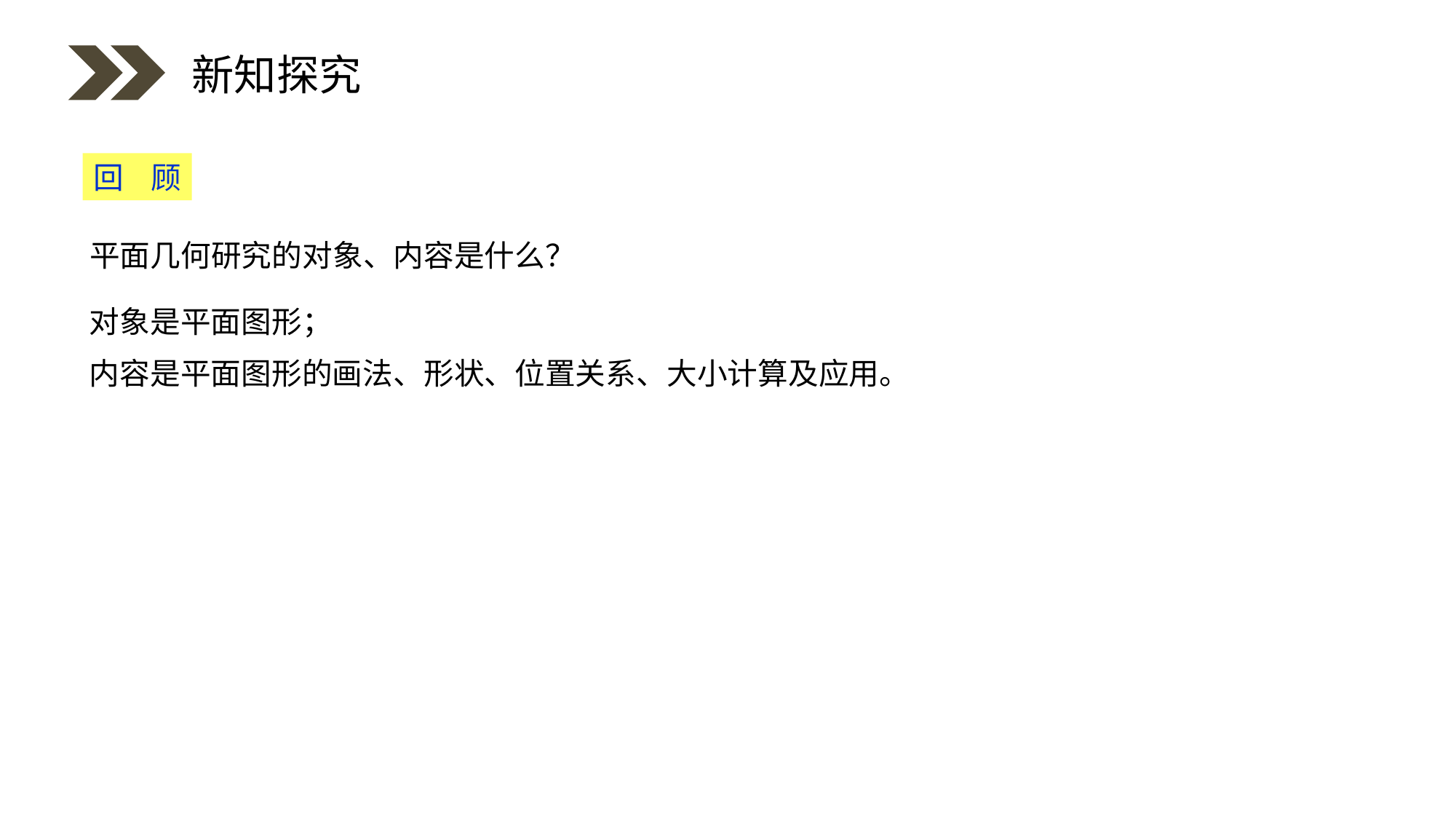

新知探究
回    顾
平面几何研究的对象、内容是什么？
对象是平面图形；
内容是平面图形的画法、形状、位置关系、大小计算及应用。